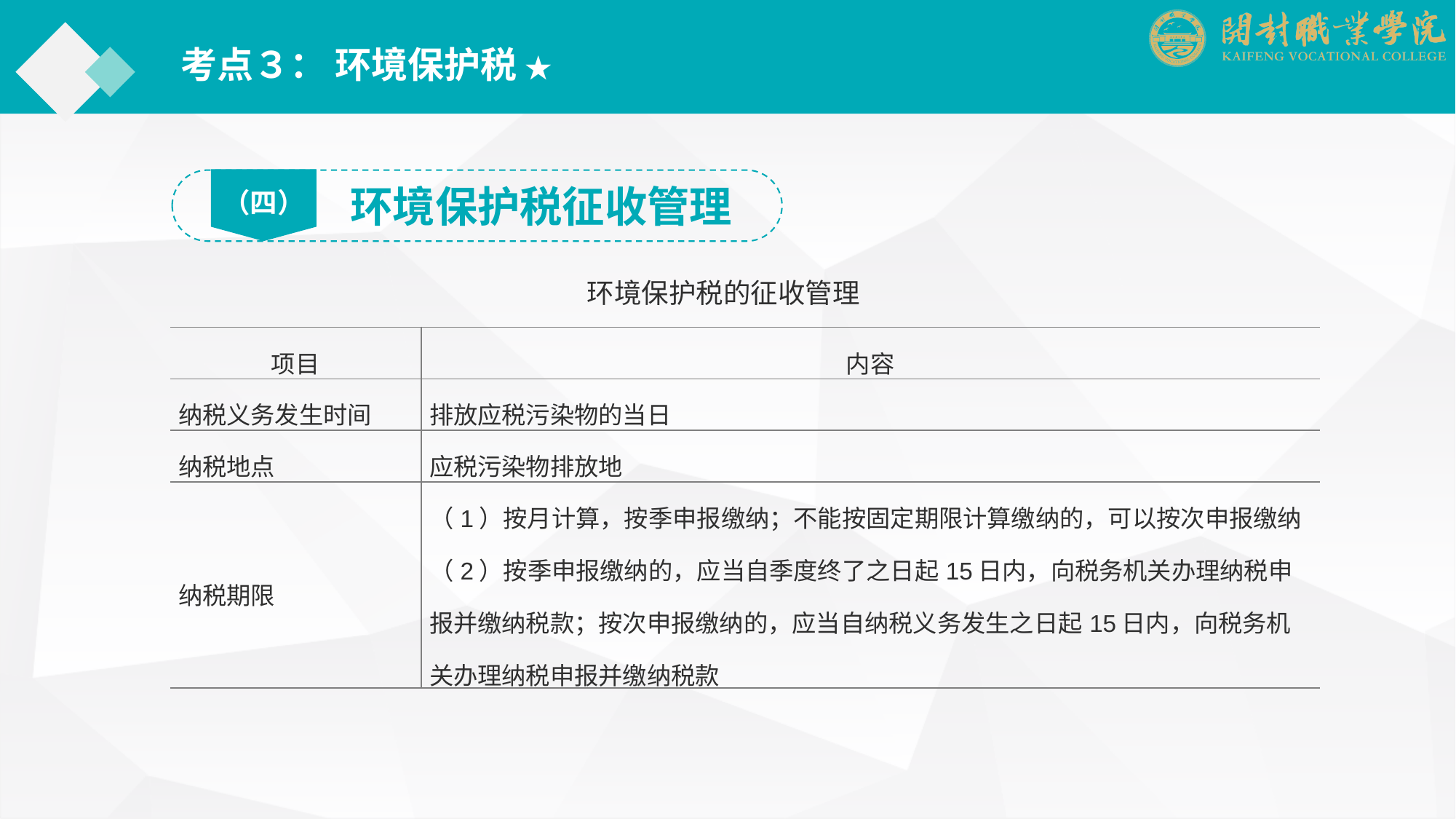

考点３： 环境保护税 ★
（四）

环境保护税征收管理
环境保护税的征收管理
| 项目 | 内容 |
| --- | --- |
| 纳税义务发生时间 | 排放应税污染物的当日 |
| 纳税地点 | 应税污染物排放地 |
| 纳税期限 | （1）按月计算，按季申报缴纳；不能按固定期限计算缴纳的，可以按次申报缴纳（2）按季申报缴纳的，应当自季度终了之日起15日内，向税务机关办理纳税申报并缴纳税款；按次申报缴纳的，应当自纳税义务发生之日起15日内，向税务机关办理纳税申报并缴纳税款 |